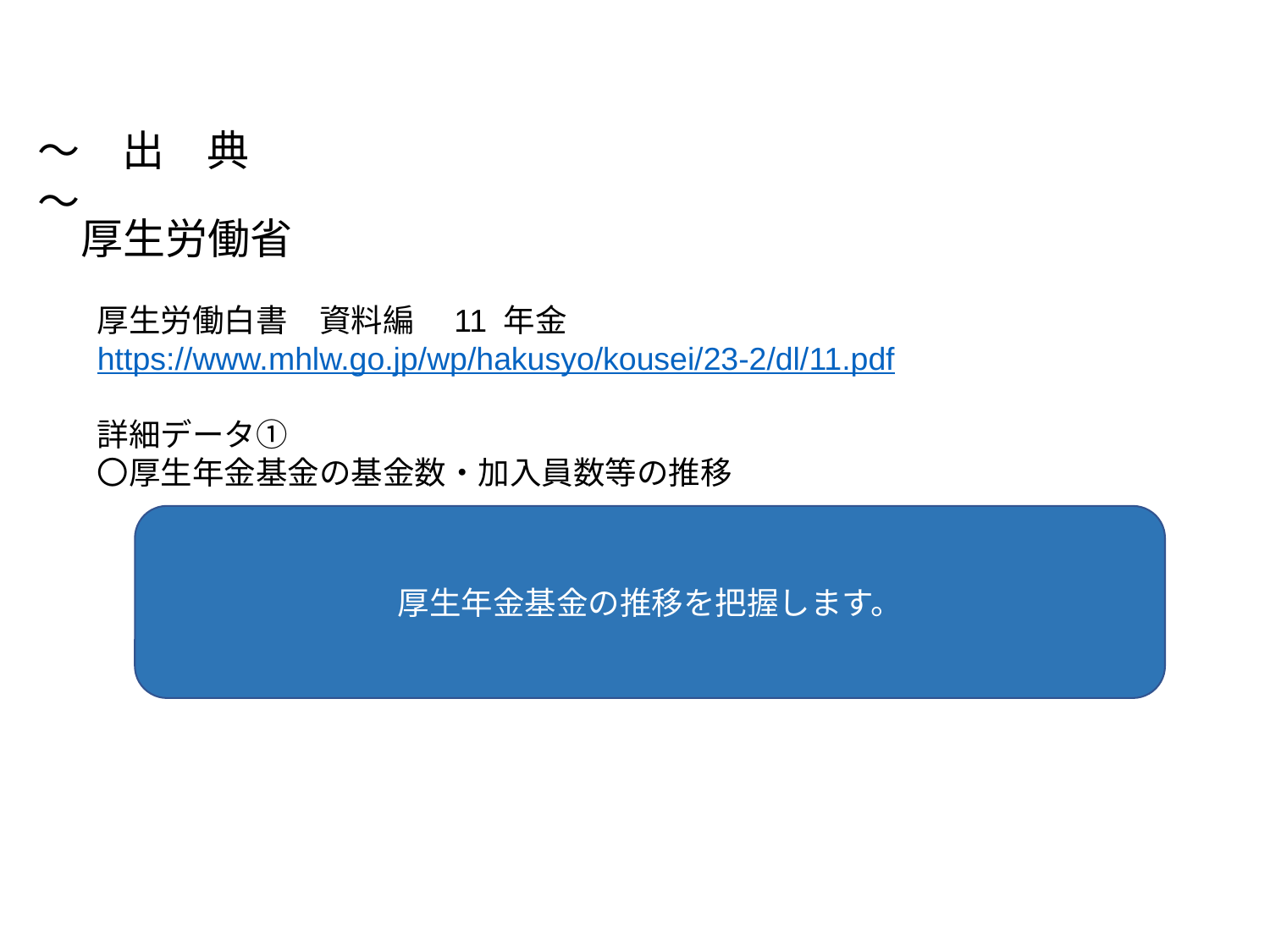

～　出　典　～
厚生労働省
厚生労働白書　資料編　11 年金https://www.mhlw.go.jp/wp/hakusyo/kousei/23-2/dl/11.pdf

詳細データ①
〇厚生年金基金の基金数・加入員数等の推移
厚生年金基金の推移を把握します。